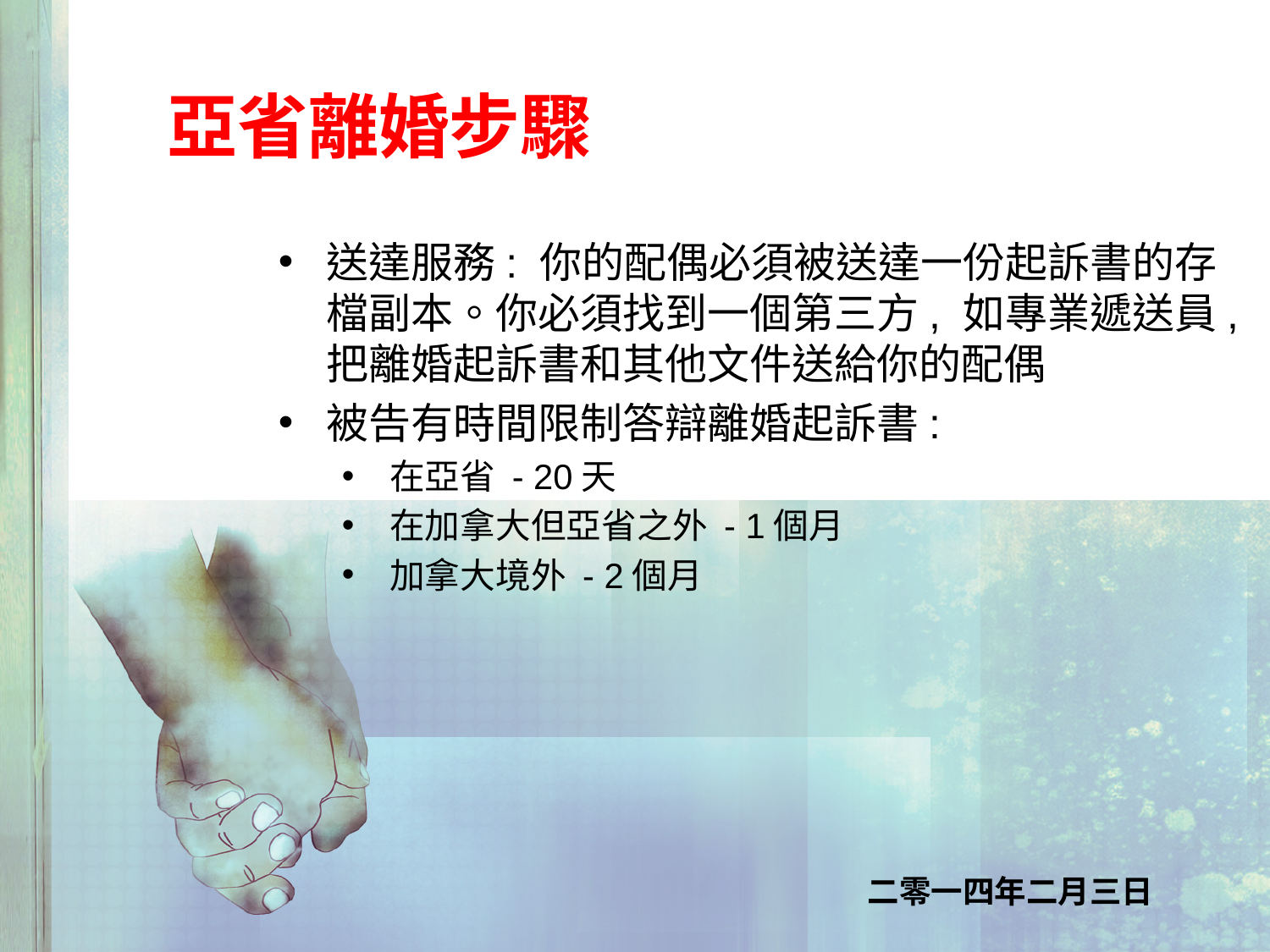

# 亞省離婚步驟

送達服務: 你的配偶必須被送達一份起訴書的存檔副本。你必須找到一個第三方, 如專業遞送員, 把離婚起訴書和其他文件送給你的配偶
被告有時間限制答辯離婚起訴書:
在亞省 - 20天
在加拿大但亞省之外 - 1個月
加拿大境外 - 2個月
二零一四年二月三日